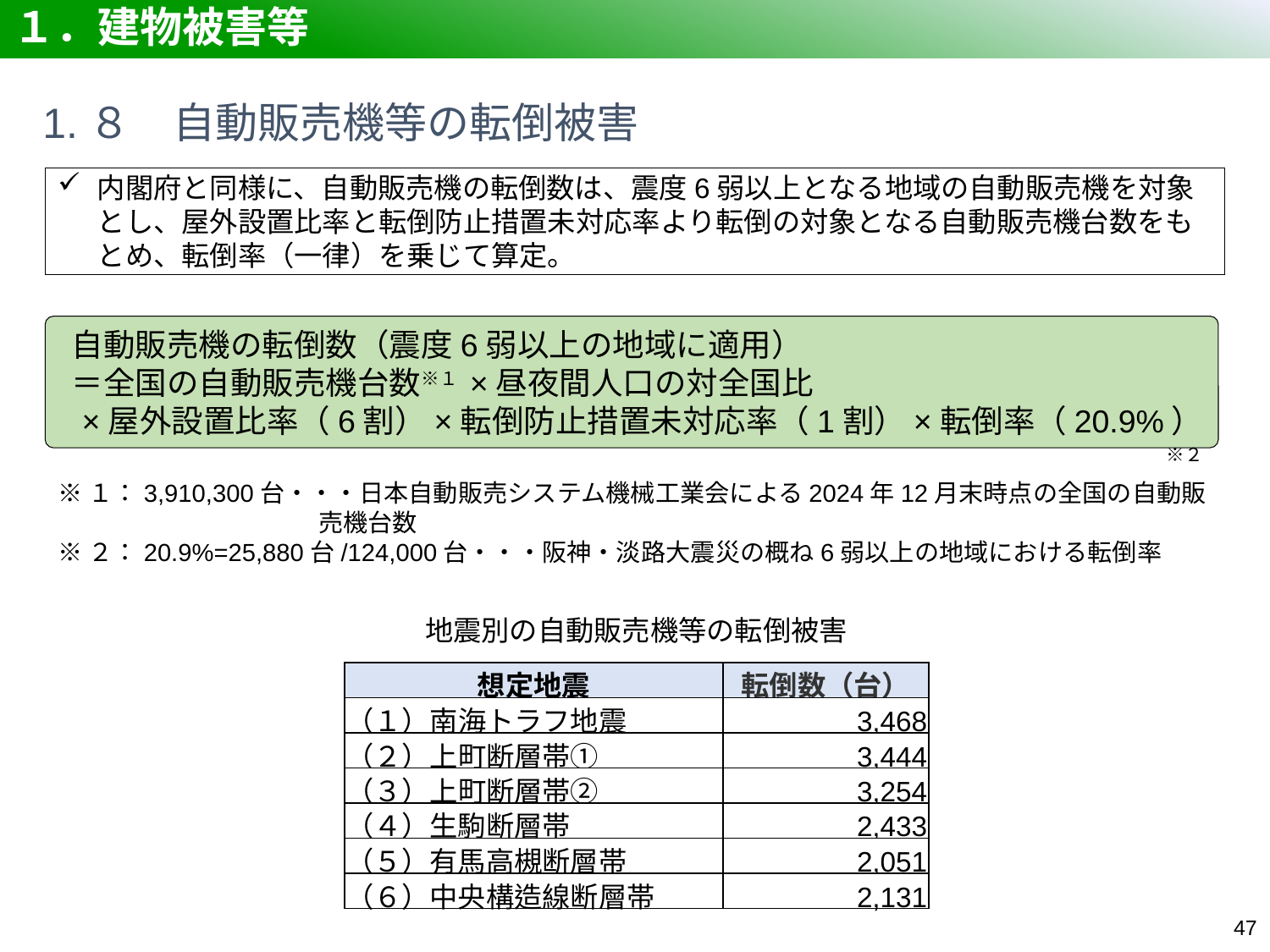

# １．建物被害等
1.８　自動販売機等の転倒被害
内閣府と同様に、自動販売機の転倒数は、震度6弱以上となる地域の自動販売機を対象とし、屋外設置比率と転倒防止措置未対応率より転倒の対象となる自動販売機台数をもとめ、転倒率（一律）を乗じて算定。
自動販売機の転倒数（震度6弱以上の地域に適用）
＝全国の自動販売機台数※１ ×昼夜間人口の対全国比
×屋外設置比率（6割）×転倒防止措置未対応率（1割）×転倒率（20.9%）※２
※１：3,910,300台・・・日本自動販売システム機械工業会による2024年12月末時点の全国の自動販売機台数
※２：20.9%=25,880台/124,000台・・・阪神・淡路大震災の概ね6弱以上の地域における転倒率
地震別の自動販売機等の転倒被害
| 想定地震 | 転倒数（台） |
| --- | --- |
| （１）南海トラフ地震 | 3,468 |
| （２）上町断層帯① | 3,444 |
| （３）上町断層帯② | 3,254 |
| （４）生駒断層帯 | 2,433 |
| （５）有馬高槻断層帯 | 2,051 |
| （６）中央構造線断層帯 | 2,131 |
47